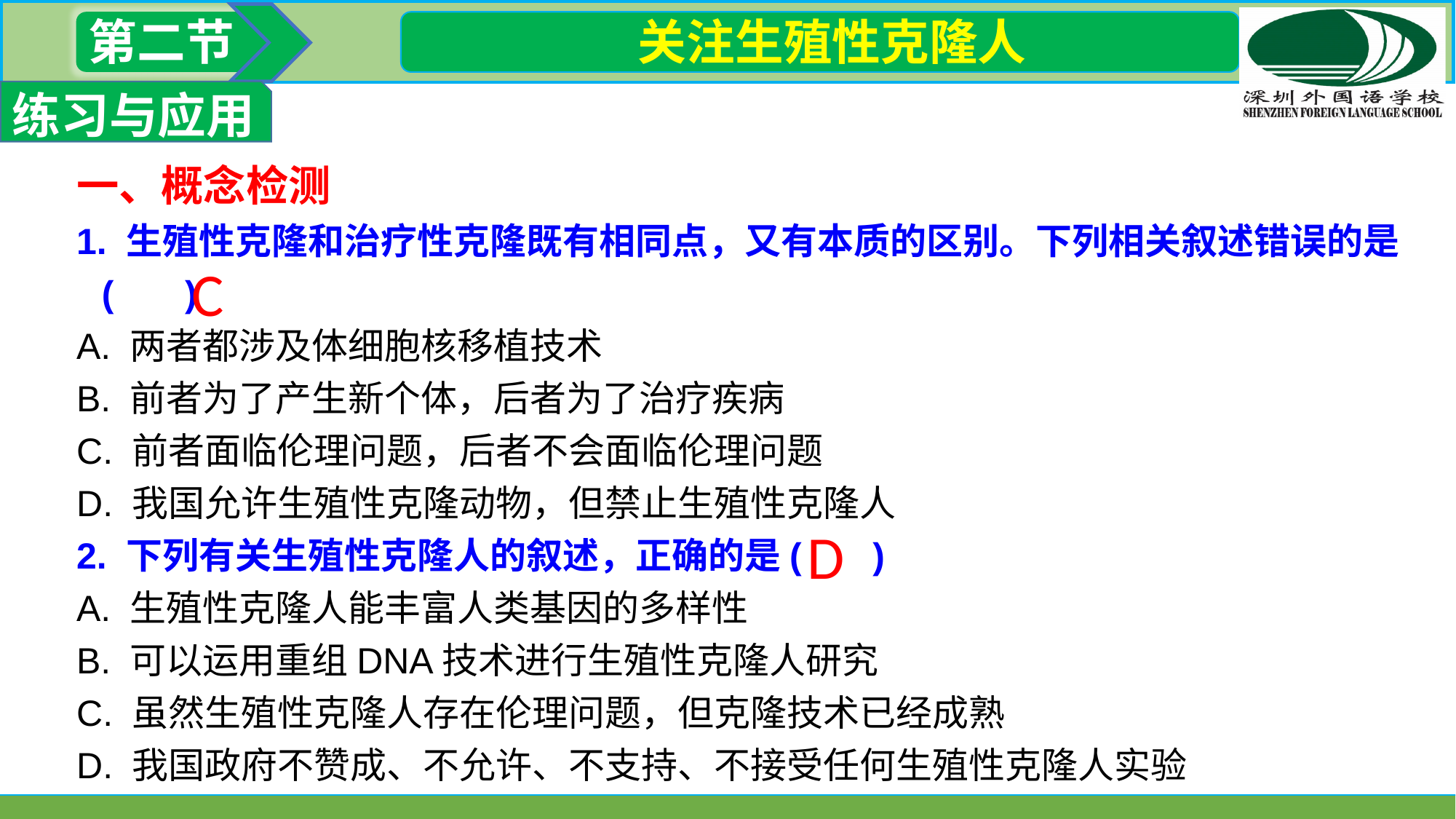

第二节
     关注生殖性克隆人
练习与应用
一、概念检测
1. 生殖性克隆和治疗性克隆既有相同点，又有本质的区别。下列相关叙述错误的是    (       )
A. 两者都涉及体细胞核移植技术
B. 前者为了产生新个体，后者为了治疗疾病
C. 前者面临伦理问题，后者不会面临伦理问题
D. 我国允许生殖性克隆动物，但禁止生殖性克隆人
2. 下列有关生殖性克隆人的叙述，正确的是(       )
A. 生殖性克隆人能丰富人类基因的多样性
B. 可以运用重组DNA技术进行生殖性克隆人研究
C. 虽然生殖性克隆人存在伦理问题，但克隆技术已经成熟
D. 我国政府不赞成、不允许、不支持、不接受任何生殖性克隆人实验
C
D